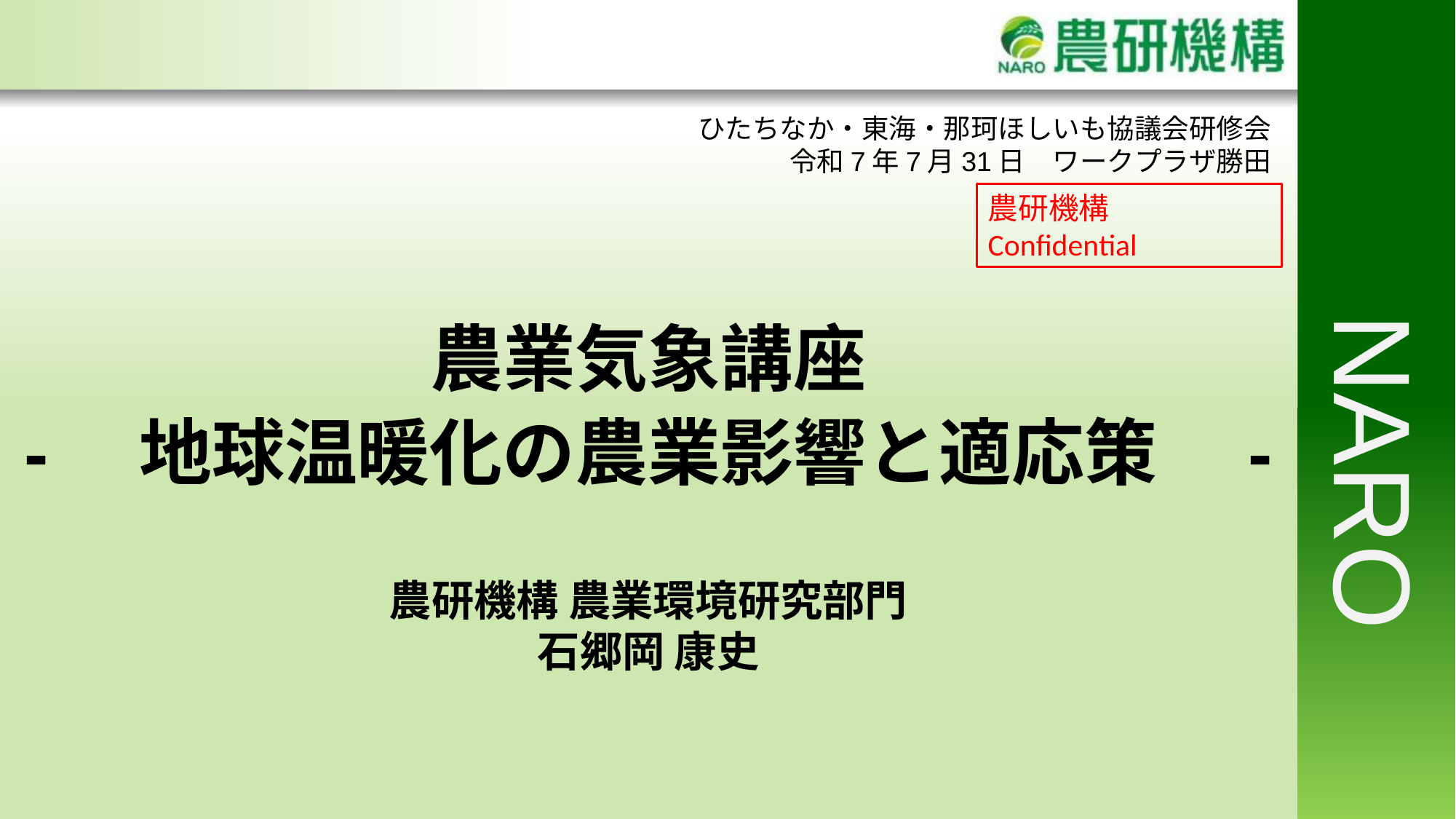

ひたちなか・東海・那珂ほしいも協議会研修会
令和7年7月31日　ワークプラザ勝田
農研機構 Confidential
農業気象講座
-　地球温暖化の農業影響と適応策　-
農研機構 農業環境研究部門
石郷岡 康史